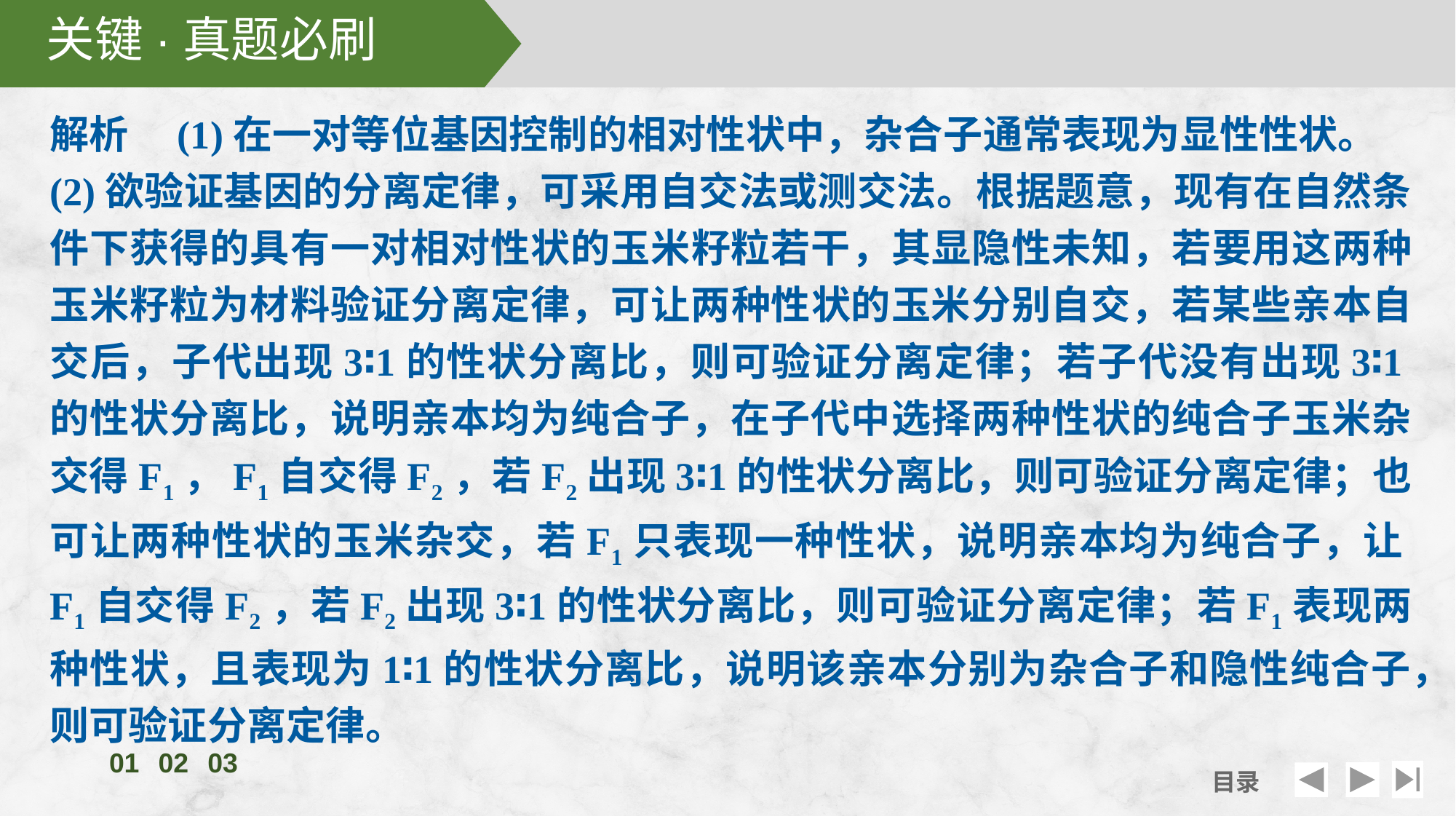

解析　(1)在一对等位基因控制的相对性状中，杂合子通常表现为显性性状。
(2)欲验证基因的分离定律，可采用自交法或测交法。根据题意，现有在自然条件下获得的具有一对相对性状的玉米籽粒若干，其显隐性未知，若要用这两种玉米籽粒为材料验证分离定律，可让两种性状的玉米分别自交，若某些亲本自交后，子代出现3∶1的性状分离比，则可验证分离定律；若子代没有出现3∶1的性状分离比，说明亲本均为纯合子，在子代中选择两种性状的纯合子玉米杂交得F1，F1自交得F2，若F2出现3∶1的性状分离比，则可验证分离定律；也可让两种性状的玉米杂交，若F1只表现一种性状，说明亲本均为纯合子，让F1自交得F2，若F2出现3∶1的性状分离比，则可验证分离定律；若F1表现两种性状，且表现为1∶1的性状分离比，说明该亲本分别为杂合子和隐性纯合子，则可验证分离定律。